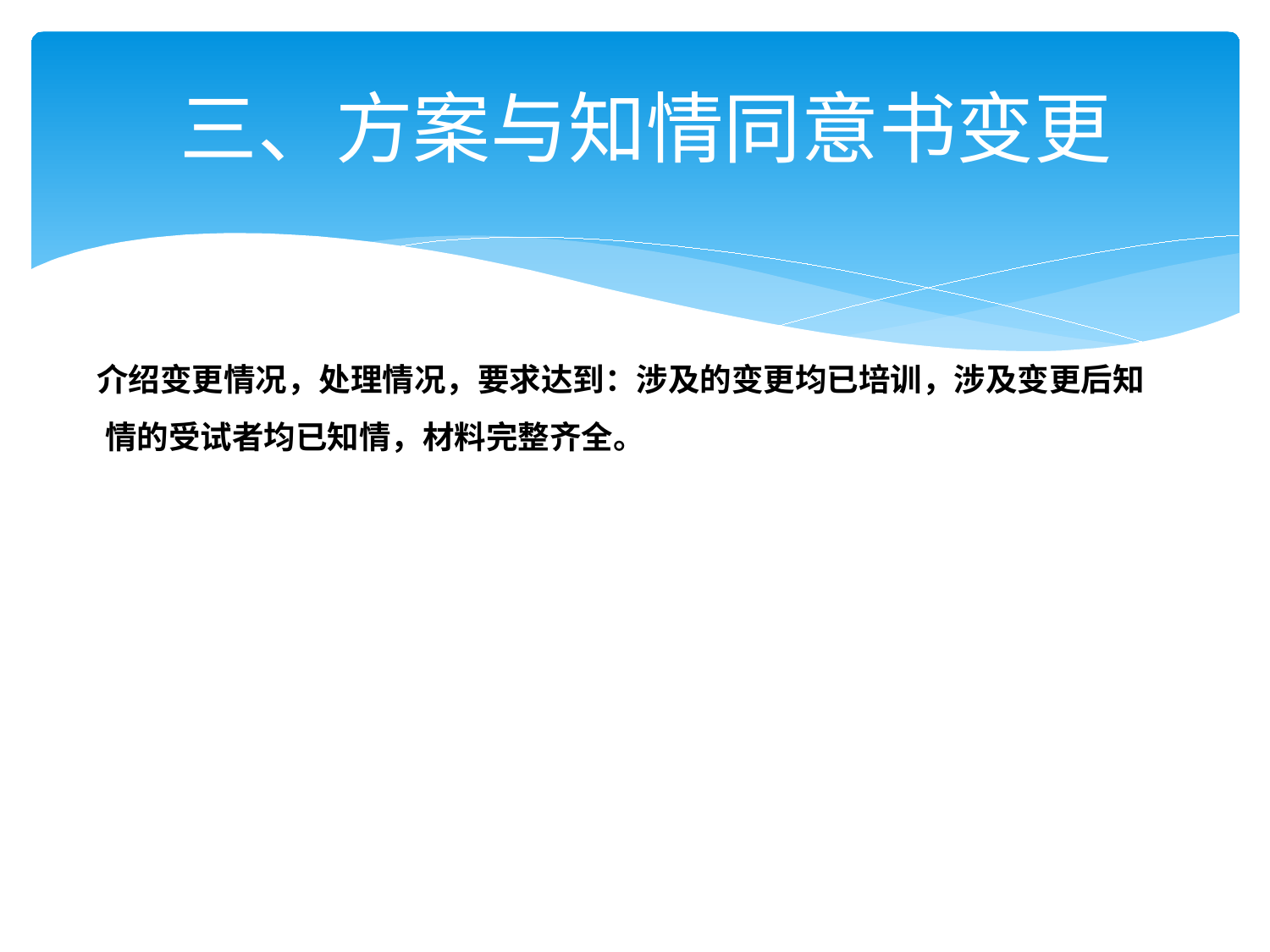

# 三、方案与知情同意书变更
   介绍变更情况，处理情况，要求达到：涉及的变更均已培训，涉及变更后知情的受试者均已知情，材料完整齐全。